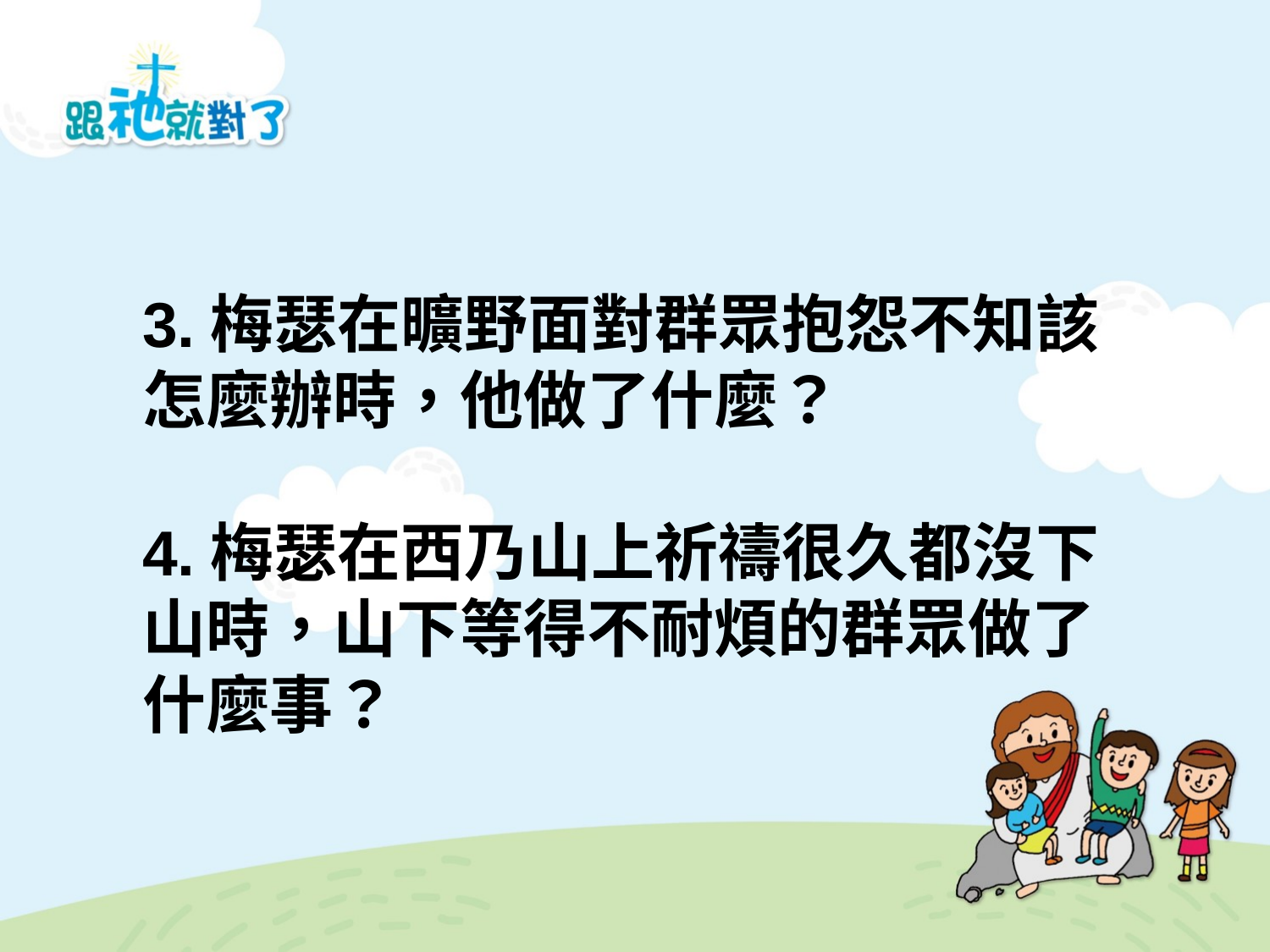

3.梅瑟在曠野面對群眾抱怨不知該怎麼辦時，他做了什麼？

4.梅瑟在西乃山上祈禱很久都沒下山時，山下等得不耐煩的群眾做了什麼事？